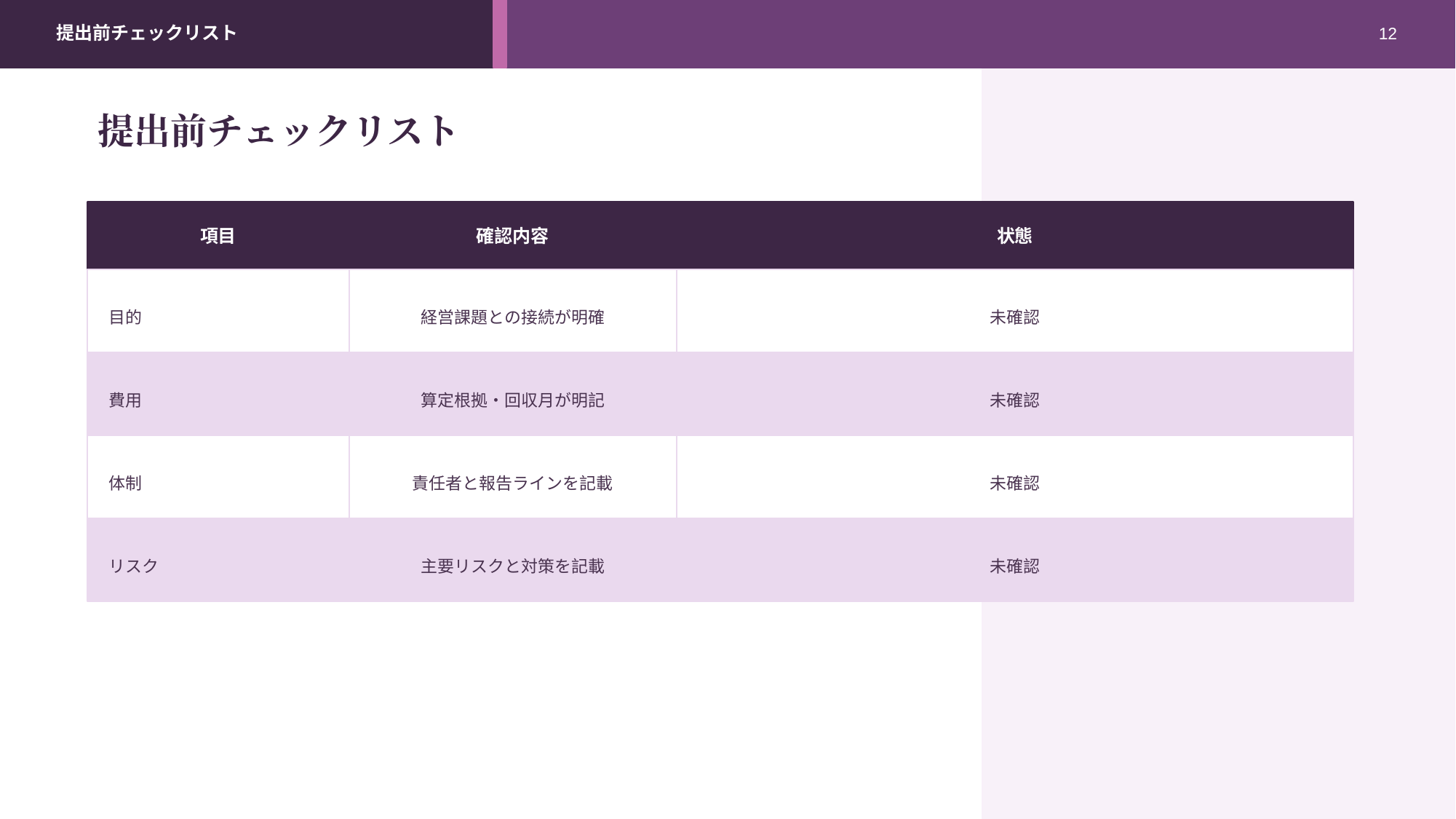

提出前チェックリスト
12

提出前チェックリスト

項目
確認内容
状態

目的
経営課題との接続が明確
未確認

費用
算定根拠・回収月が明記
未確認

体制
責任者と報告ラインを記載
未確認

リスク
主要リスクと対策を記載
未確認